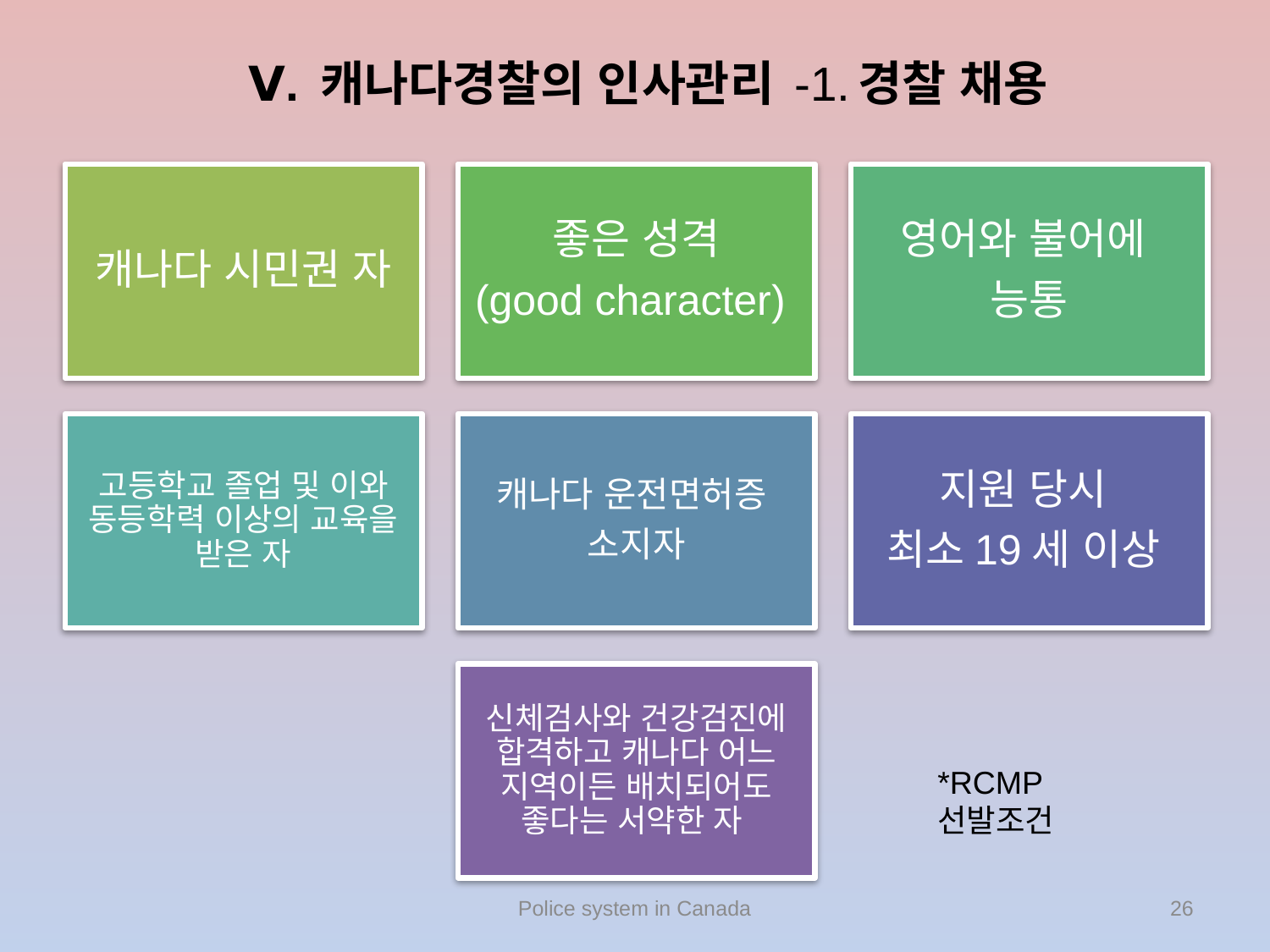

# Ⅴ. 캐나다경찰의 인사관리 -1.경찰 채용
캐나다 시민권 자
좋은 성격
(good character)
영어와 불어에
능통
고등학교 졸업 및 이와 동등학력 이상의 교육을 받은 자
캐나다 운전면허증
소지자
지원 당시
최소19세 이상
신체검사와 건강검진에 합격하고 캐나다 어느 지역이든 배치되어도 좋다는 서약한 자
*RCMP
선발조건
Police system in Canada
26